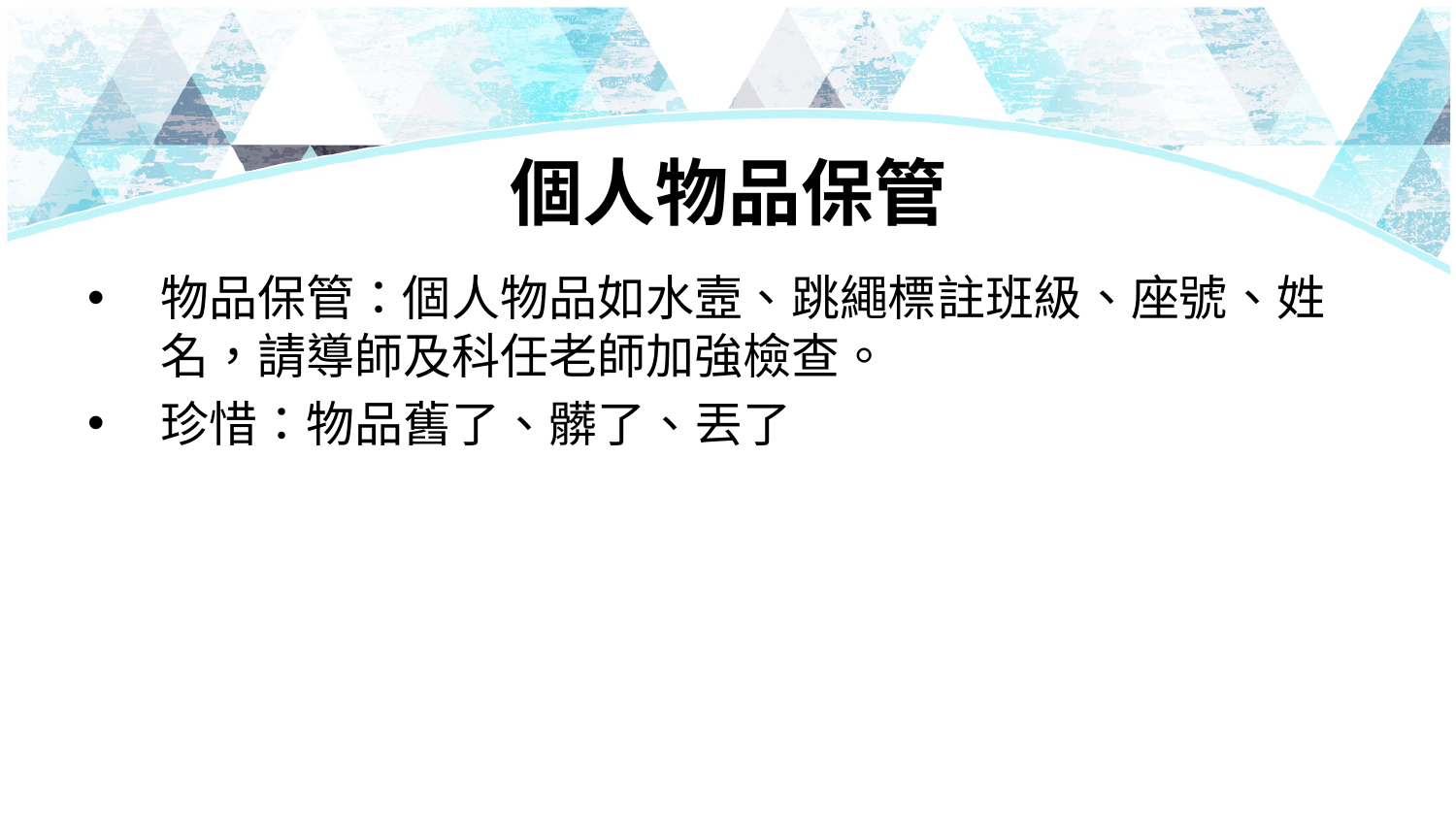

# 個人物品保管
物品保管：個人物品如水壼、跳繩標註班級、座號、姓名，請導師及科任老師加強檢查。
珍惜：物品舊了、髒了、丟了